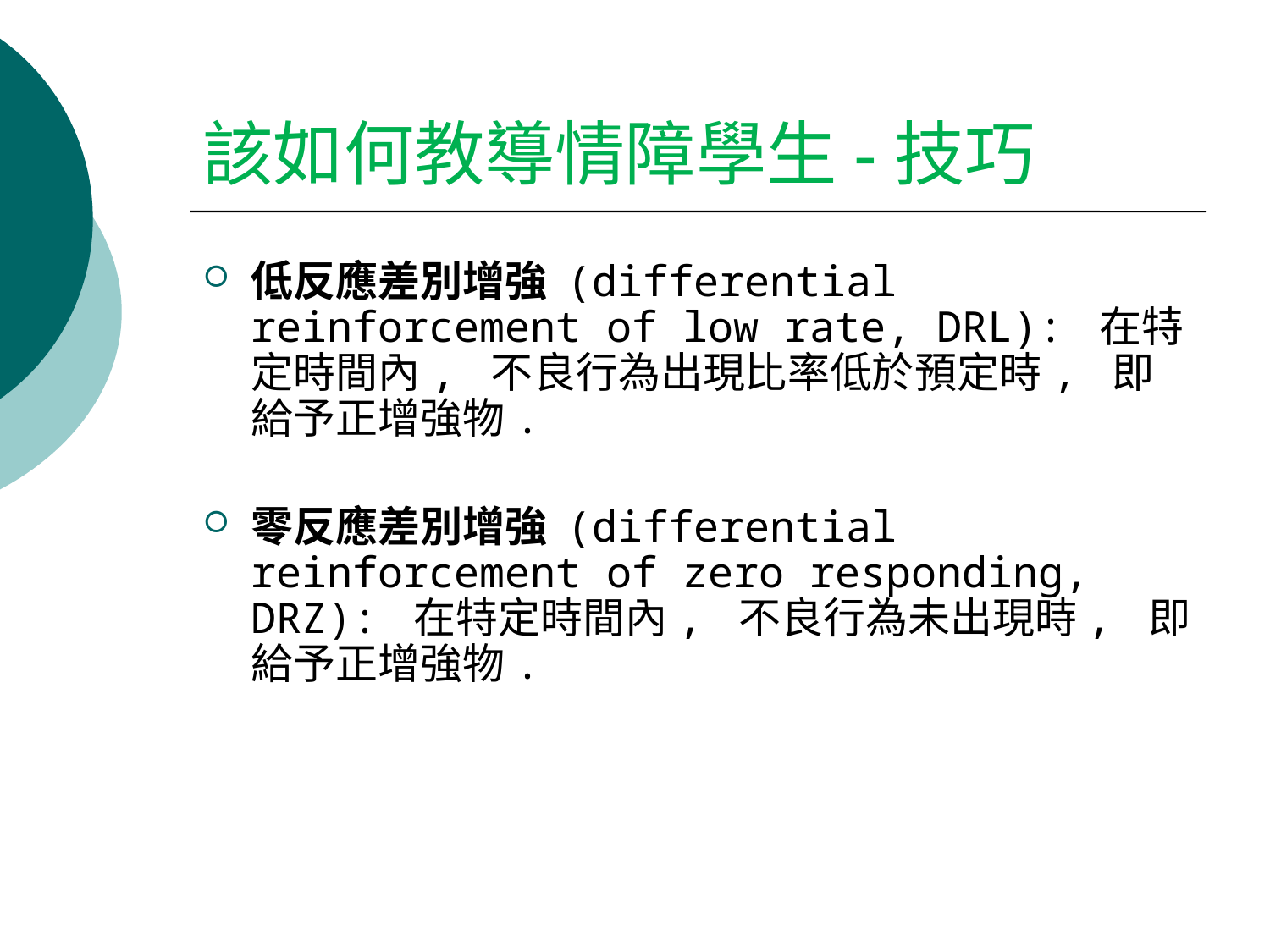

# 該如何教導情障學生-技巧
低反應差別增強 (differential reinforcement of low rate, DRL): 在特定時間內, 不良行為出現比率低於預定時, 即給予正增強物.

零反應差別增強 (differential reinforcement of zero responding, DRZ): 在特定時間內, 不良行為未出現時, 即給予正增強物.